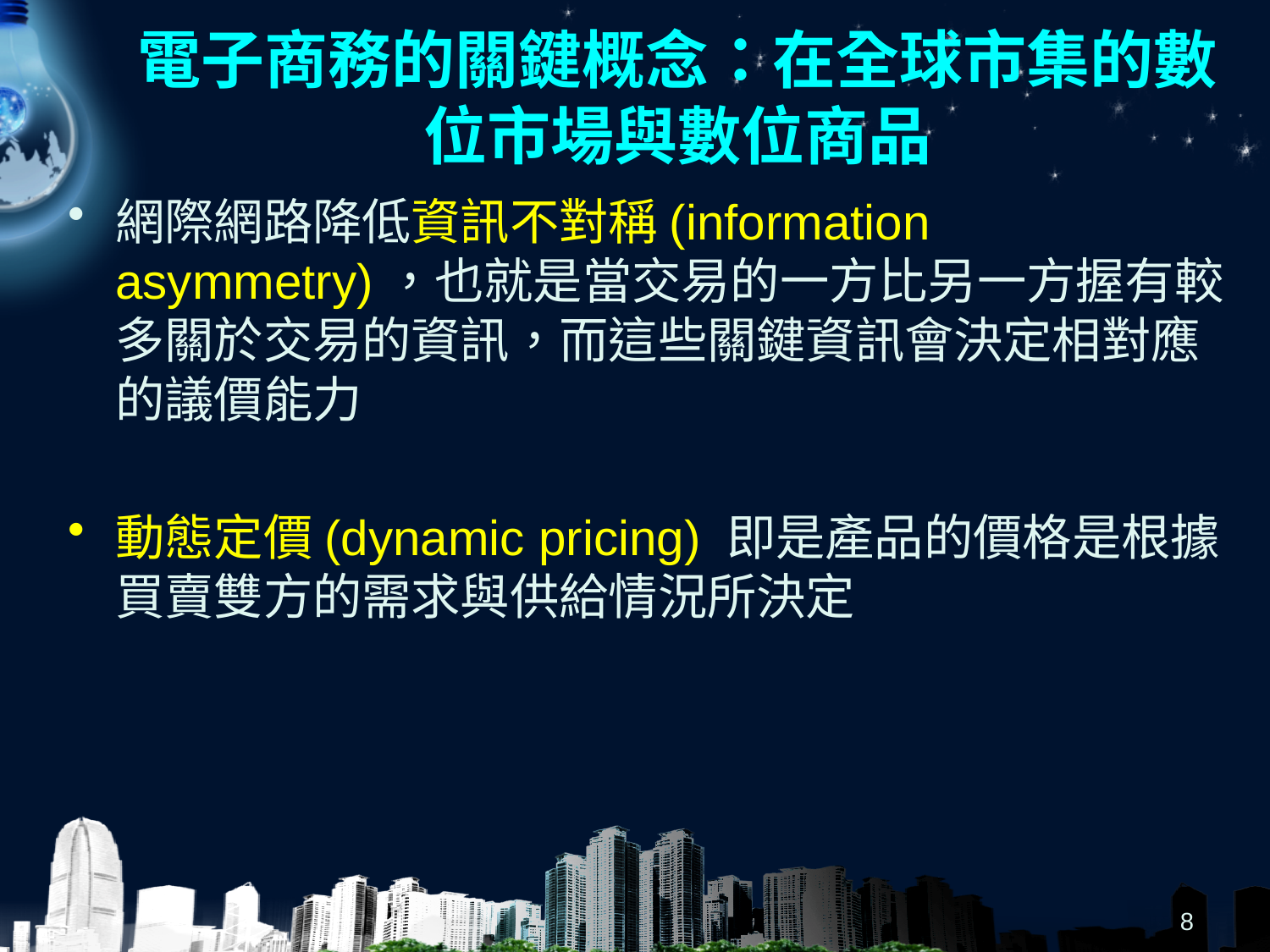

# 電子商務的關鍵概念：在全球市集的數位市場與數位商品
網際網路降低資訊不對稱(information asymmetry)，也就是當交易的一方比另一方握有較多關於交易的資訊，而這些關鍵資訊會決定相對應的議價能力

動態定價(dynamic pricing) 即是產品的價格是根據買賣雙方的需求與供給情況所決定

8